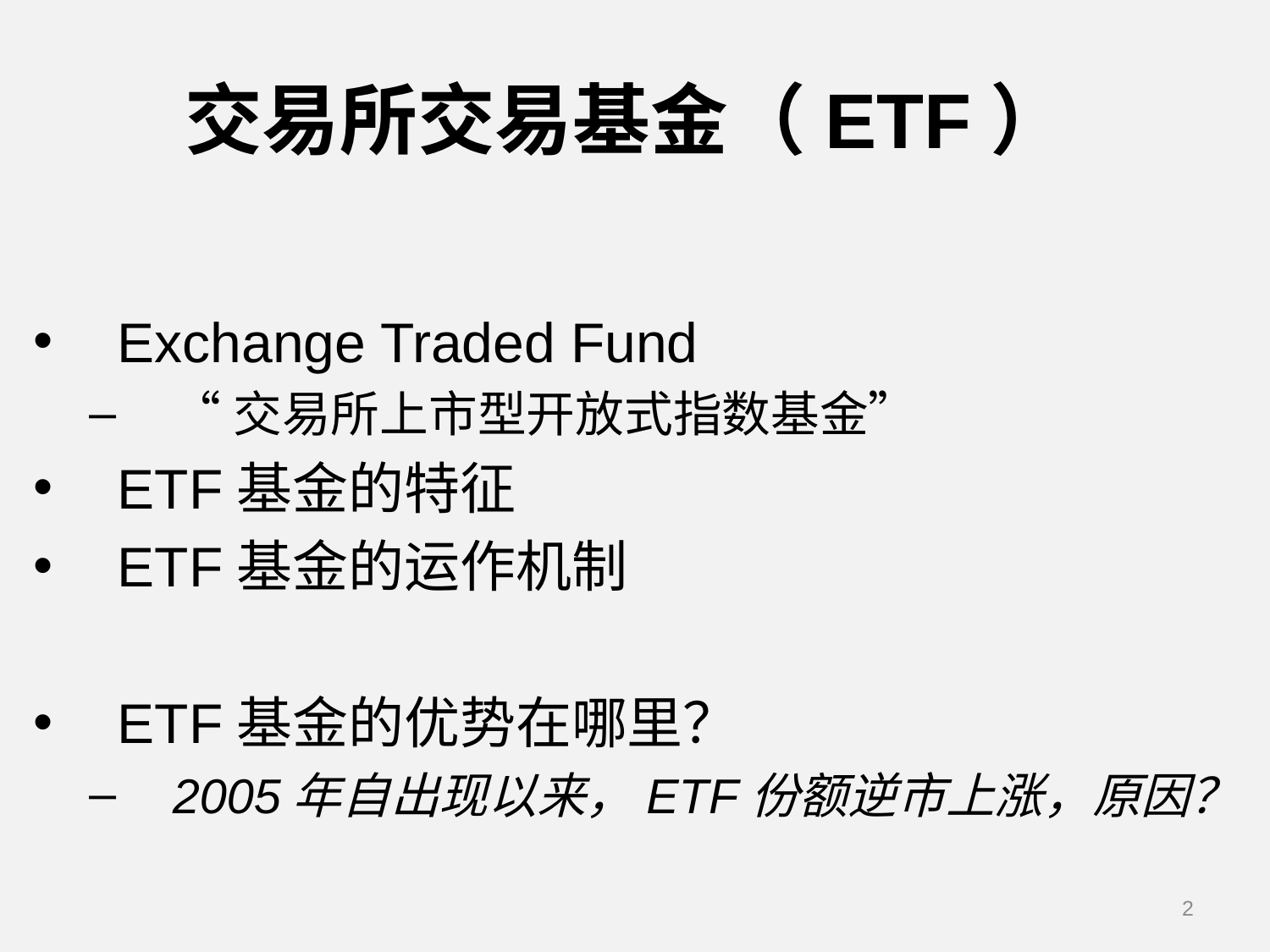

# 交易所交易基金（ETF）

Exchange Traded Fund
“交易所上市型开放式指数基金”
ETF基金的特征
ETF基金的运作机制

ETF基金的优势在哪里？
2005年自出现以来，ETF份额逆市上涨，原因？

2